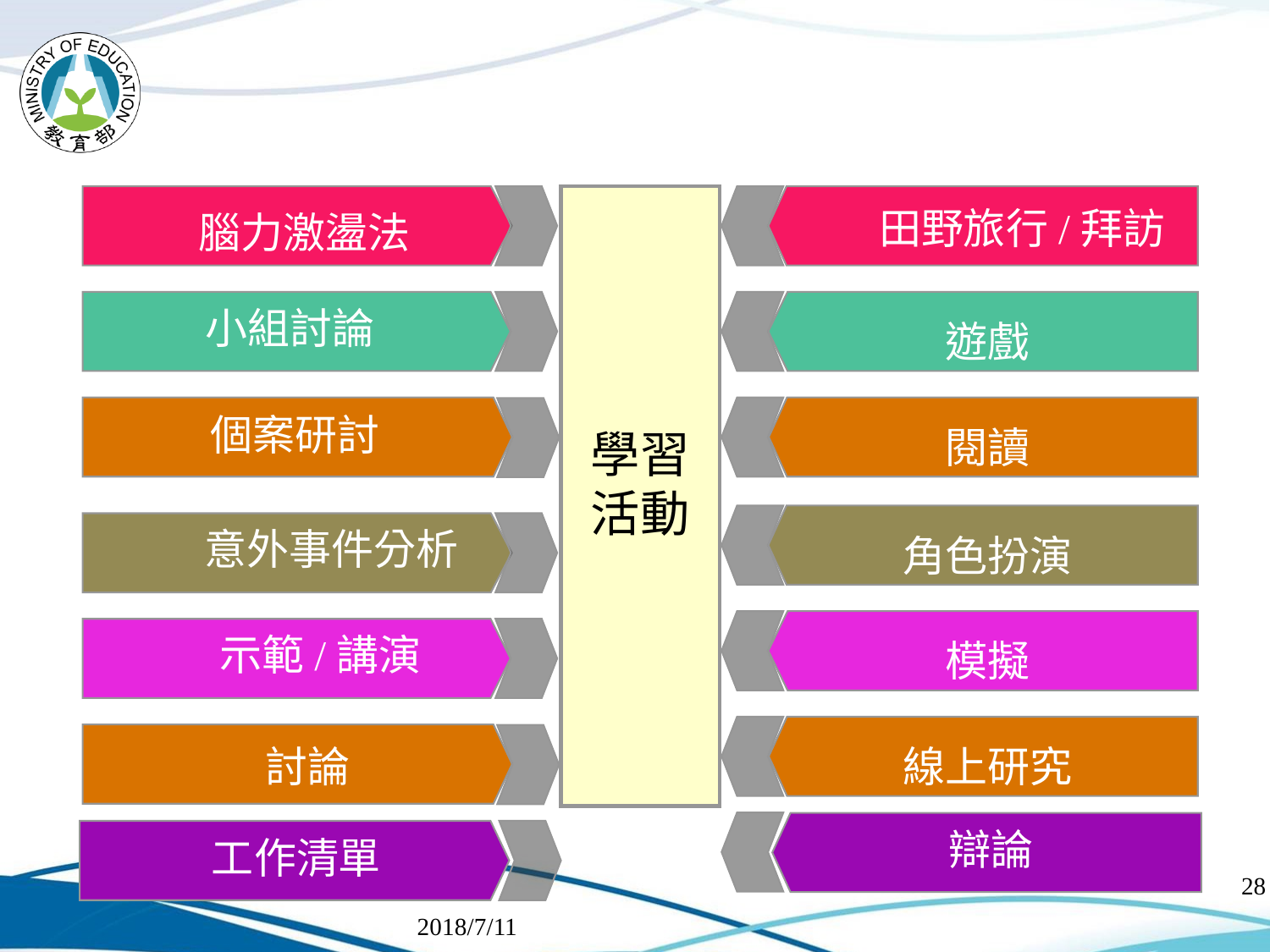

遊戲

閱讀

角色扮演

模擬

線上研究

田野旅行/拜訪
腦力激盪法
小組討論
個案研討
學習
活動

意外事件分析
示範/講演
討論

辯論
 工作清單

28
2018/7/11